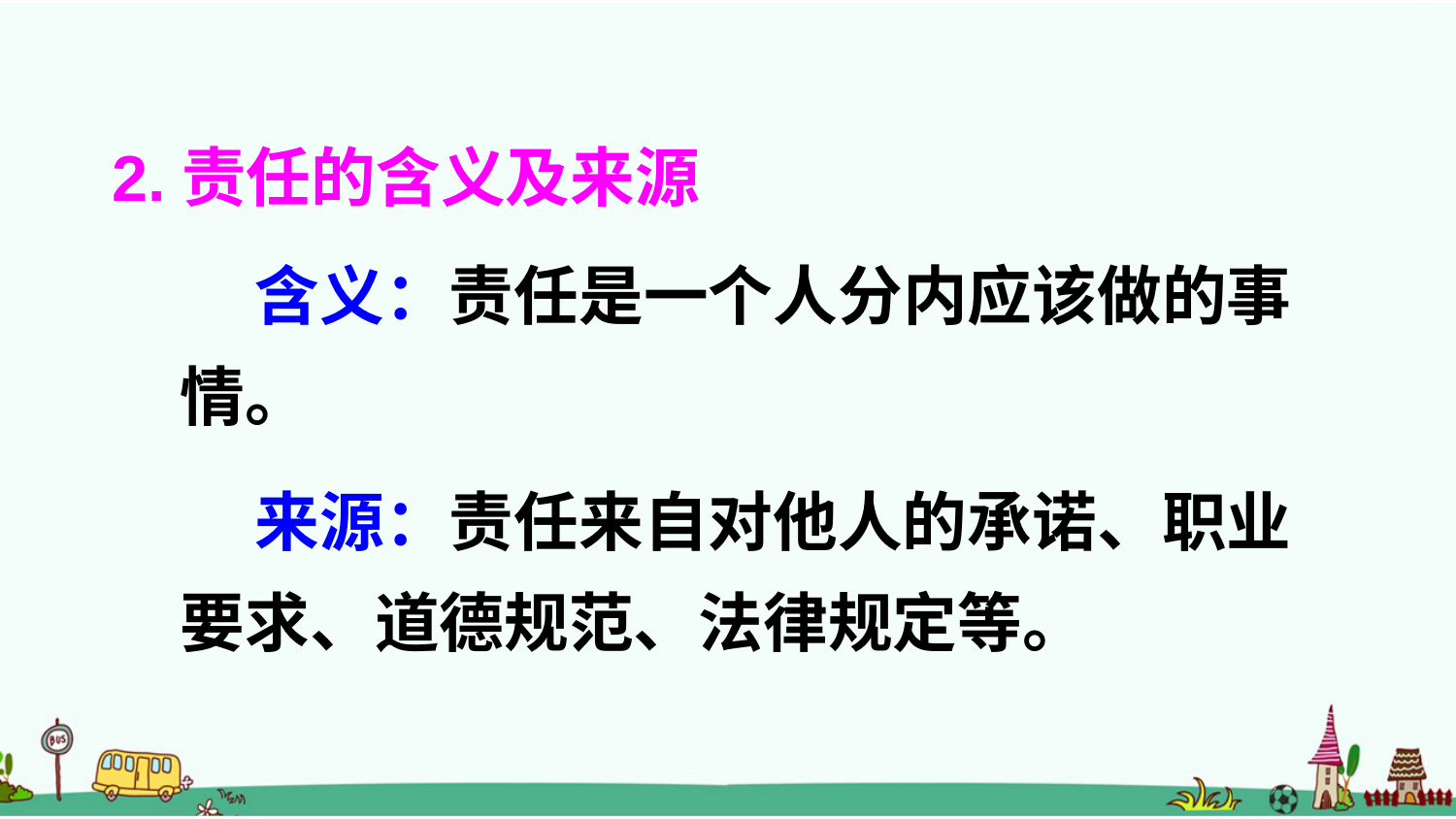

2.责任的含义及来源
    含义：责任是一个人分内应该做的事情。
    来源：责任来自对他人的承诺、职业要求、道德规范、法律规定等。